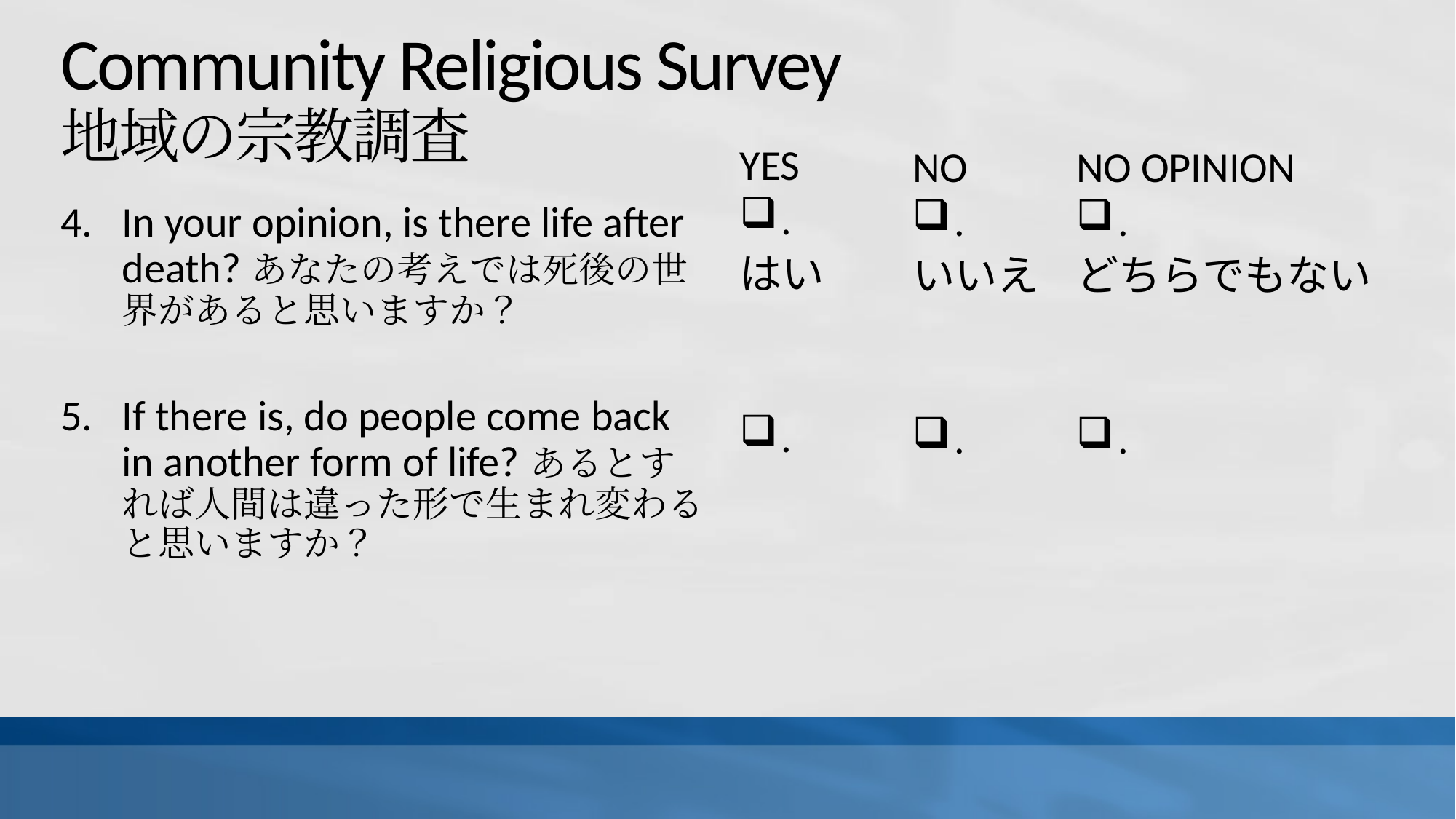

# Community Religious Survey 地域の宗教調査
YES
.
はい

.

NO
.
いいえ

.

NO OPINION
.
どちらでもない

.

In your opinion, is there life after death?あなたの考えでは死後の世界があると思いますか？

If there is, do people come back in another form of life?あるとすれば人間は違った形で生まれ変わると思いますか？